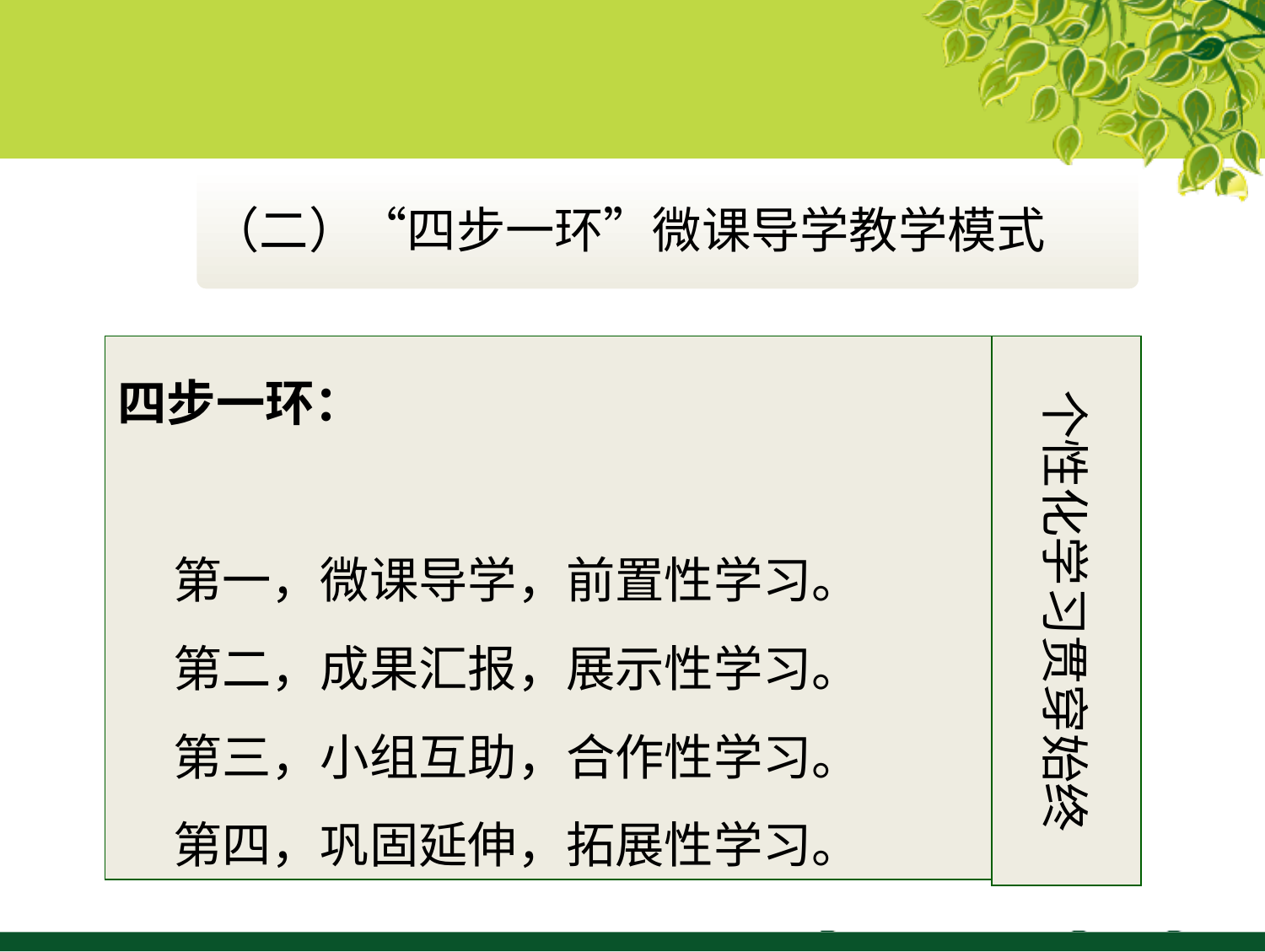

（二）“四步一环”微课导学教学模式
四步一环：

    第一，微课导学，前置性学习。
    第二，成果汇报，展示性学习。
    第三，小组互助，合作性学习。
    第四，巩固延伸，拓展性学习。
个性化学习贯穿始终